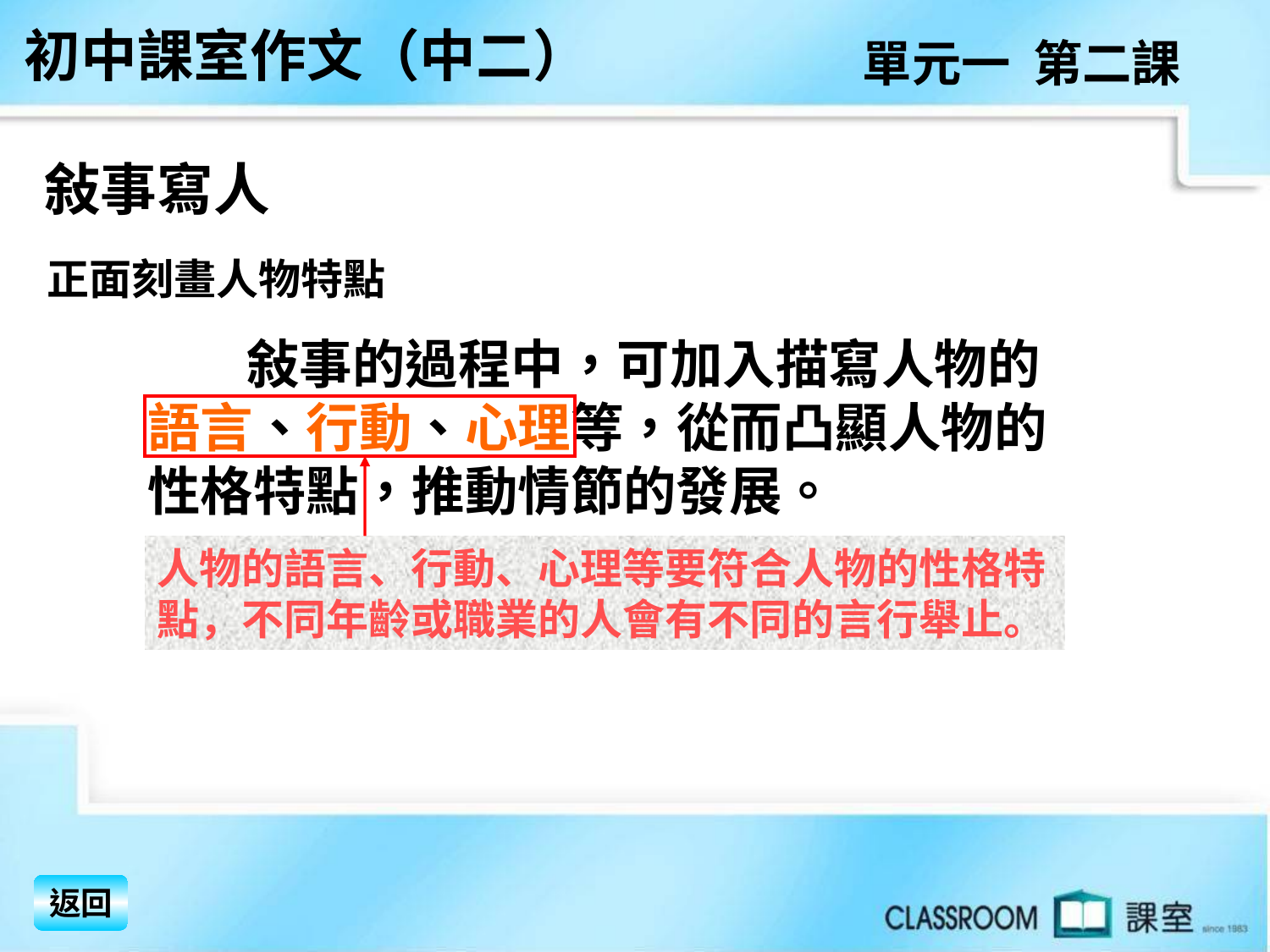

初中課室作文（中二）
單元一  第二課
敍事寫人
　　 敍事的過程中，可加入描寫人物的
語言、行動、心理等，從而凸顯人物的
性格特點，推動情節的發展。
正面刻畫人物特點

人物的語言、行動、心理等要符合人物的性格特點，不同年齡或職業的人會有不同的言行舉止。
返回